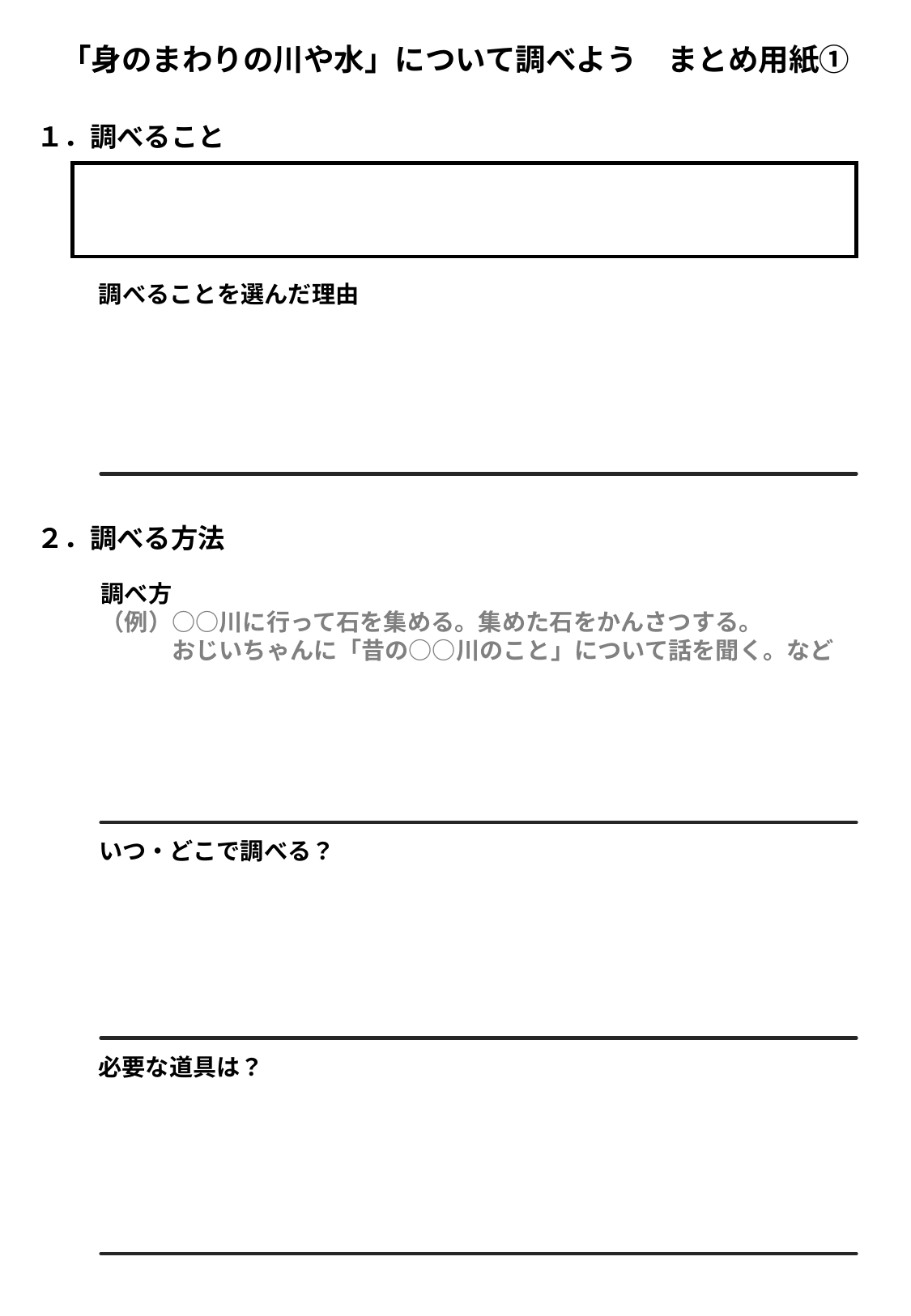

「身のまわりの川や水」について調べよう　まとめ用紙①
１．調べること

調べることを選んだ理由
２．調べる方法
調べ方
（例）○○川に行って石を集める。集めた石をかんさつする。
　　　おじいちゃんに「昔の○○川のこと」について話を聞く。など
いつ・どこで調べる？
必要な道具は？